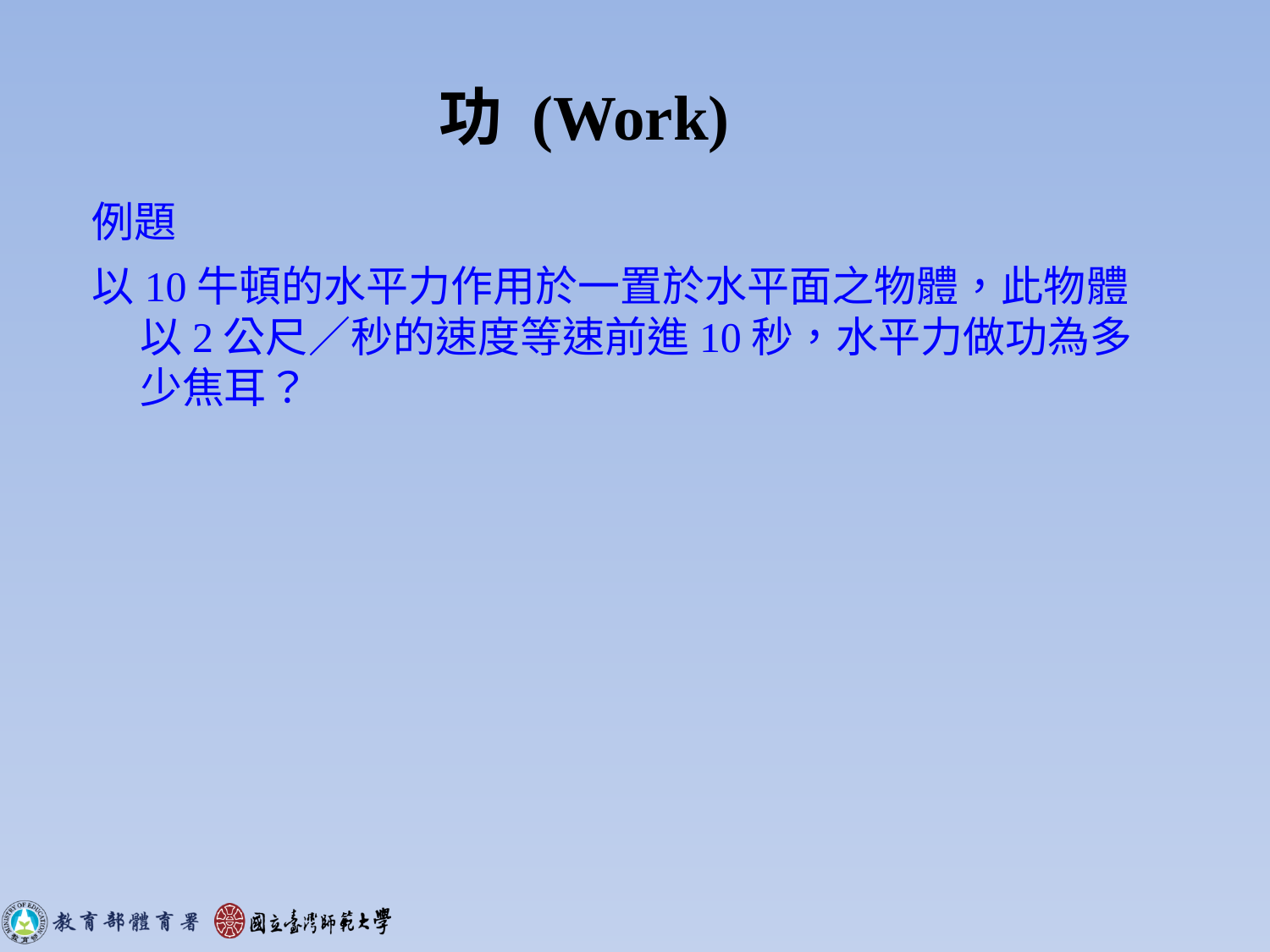

功 (Work)
例題
以10牛頓的水平力作用於一置於水平面之物體，此物體以2公尺／秒的速度等速前進10秒，水平力做功為多少焦耳？